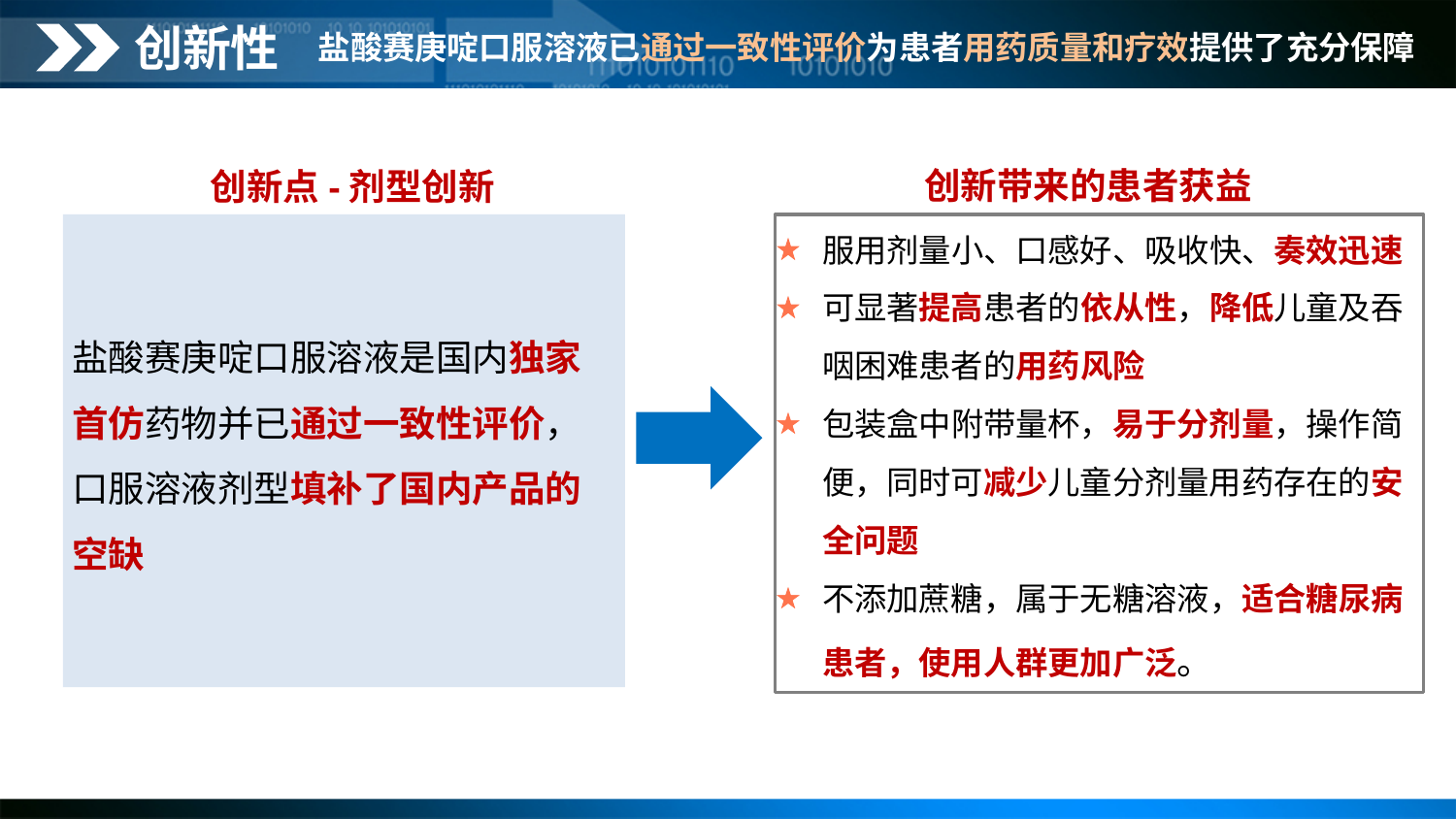

创新性
盐酸赛庚啶口服溶液已通过一致性评价为患者用药质量和疗效提供了充分保障

创新带来的患者获益
创新点-剂型创新
服用剂量小、口感好、吸收快、奏效迅速
可显著提高患者的依从性，降低儿童及吞咽困难患者的用药风险
包装盒中附带量杯，易于分剂量，操作简便，同时可减少儿童分剂量用药存在的安全问题
不添加蔗糖，属于无糖溶液，适合糖尿病患者，使用人群更加广泛。

盐酸赛庚啶口服溶液是国内独家首仿药物并已通过一致性评价，口服溶液剂型填补了国内产品的空缺